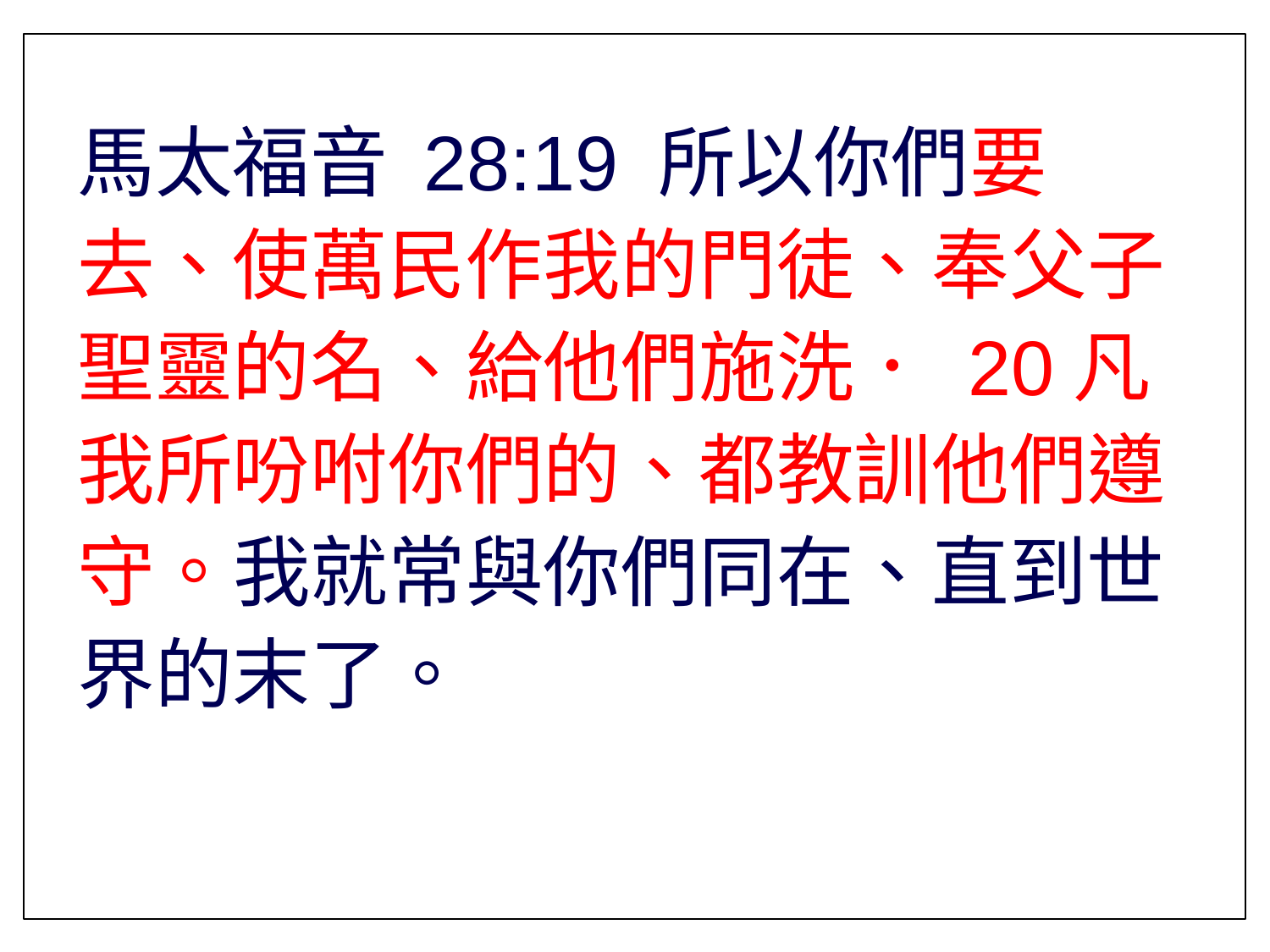

馬太福音 28:19 所以你們要去、使萬民作我的門徒、奉父子聖靈的名、給他們施洗． 20凡我所吩咐你們的、都教訓他們遵守。我就常與你們同在、直到世界的末了。